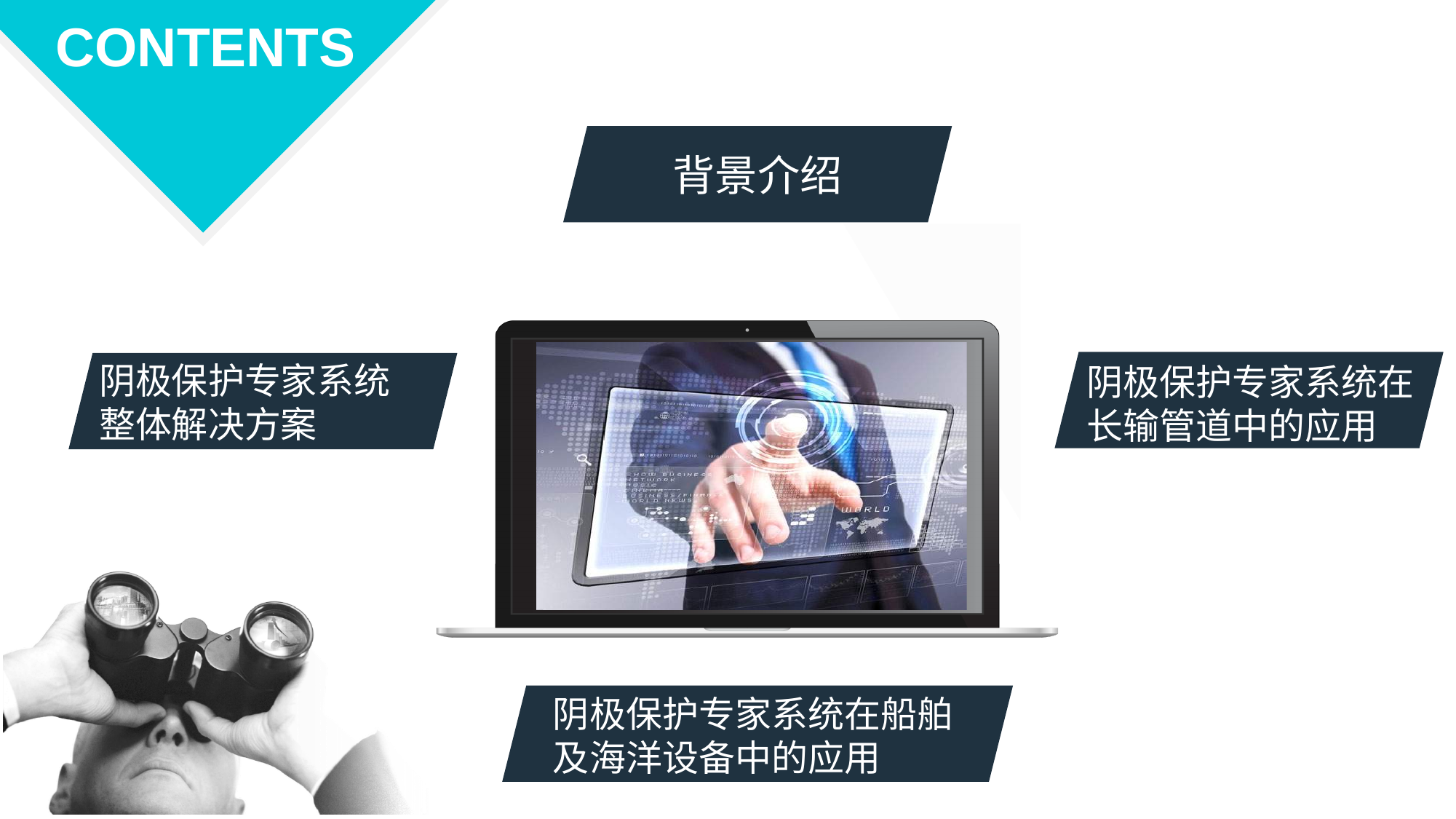

背景介绍
阴极保护专家系统整体解决方案

阴极保护专家系统在长输管道中的应用

阴极保护专家系统在船舶及海洋设备中的应用